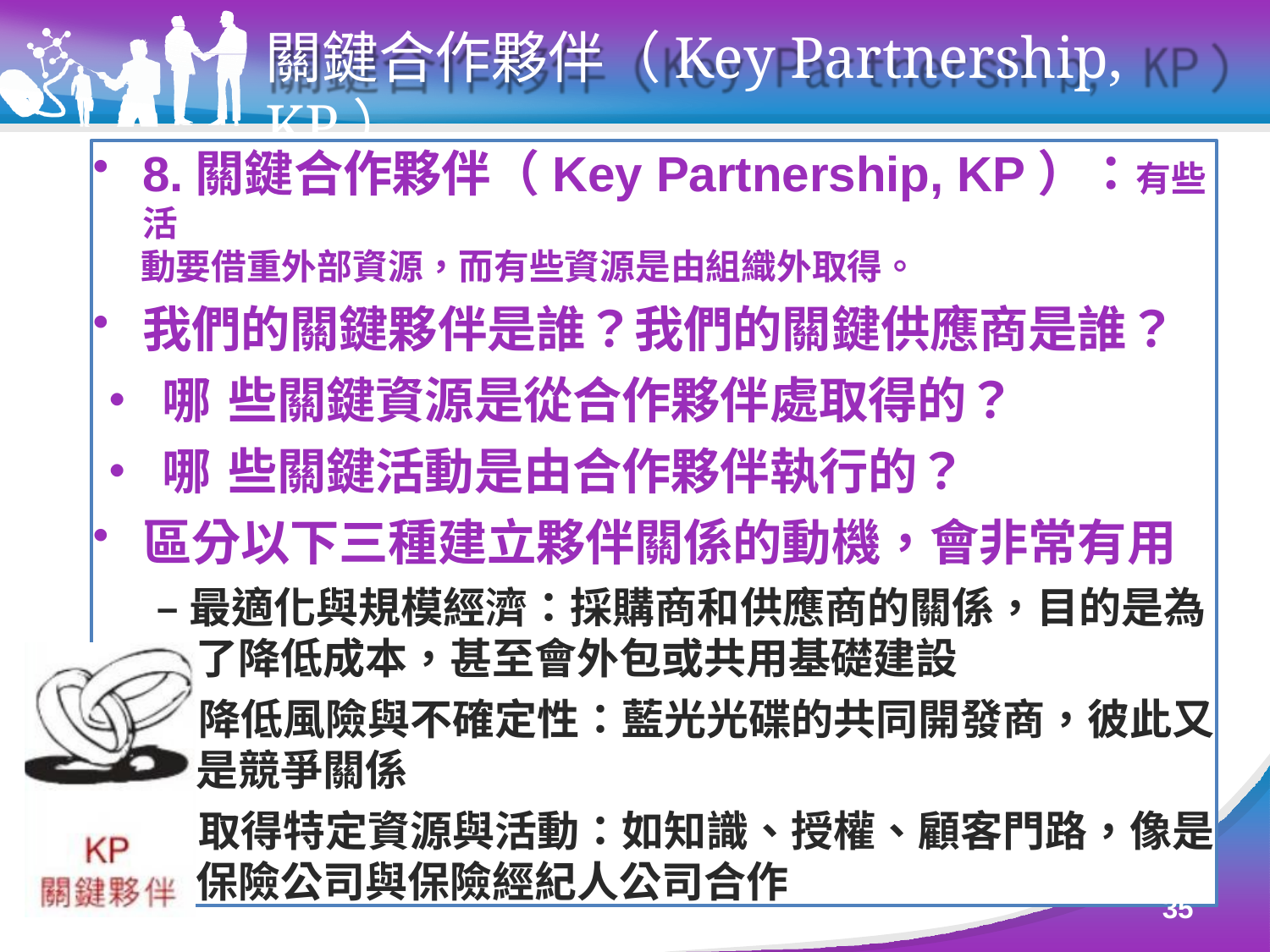

# 關鍵合作夥伴（Key Partnership, KP）

8.關鍵合作夥伴（Key Partnership, KP）：有些活
動要借重外部資源，而有些資源是由組織外取得。
我們的關鍵夥伴是誰？我們的關鍵供應商是誰？
•哪些關鍵資源是從合作夥伴處取得的？
•哪些關鍵活動是由合作夥伴執行的？
區分以下三種建立夥伴關係的動機，會非常有用
–最適化與規模經濟：採購商和供應商的關係，目的是為 了降低成本，甚至會外包或共用基礎建設
降低風險與不確定性：藍光光碟的共同開發商，彼此又 是競爭關係
取得特定資源與活動：如知識、授權、顧客門路，像是 保險公司與保險經紀人公司合作

–

–
35